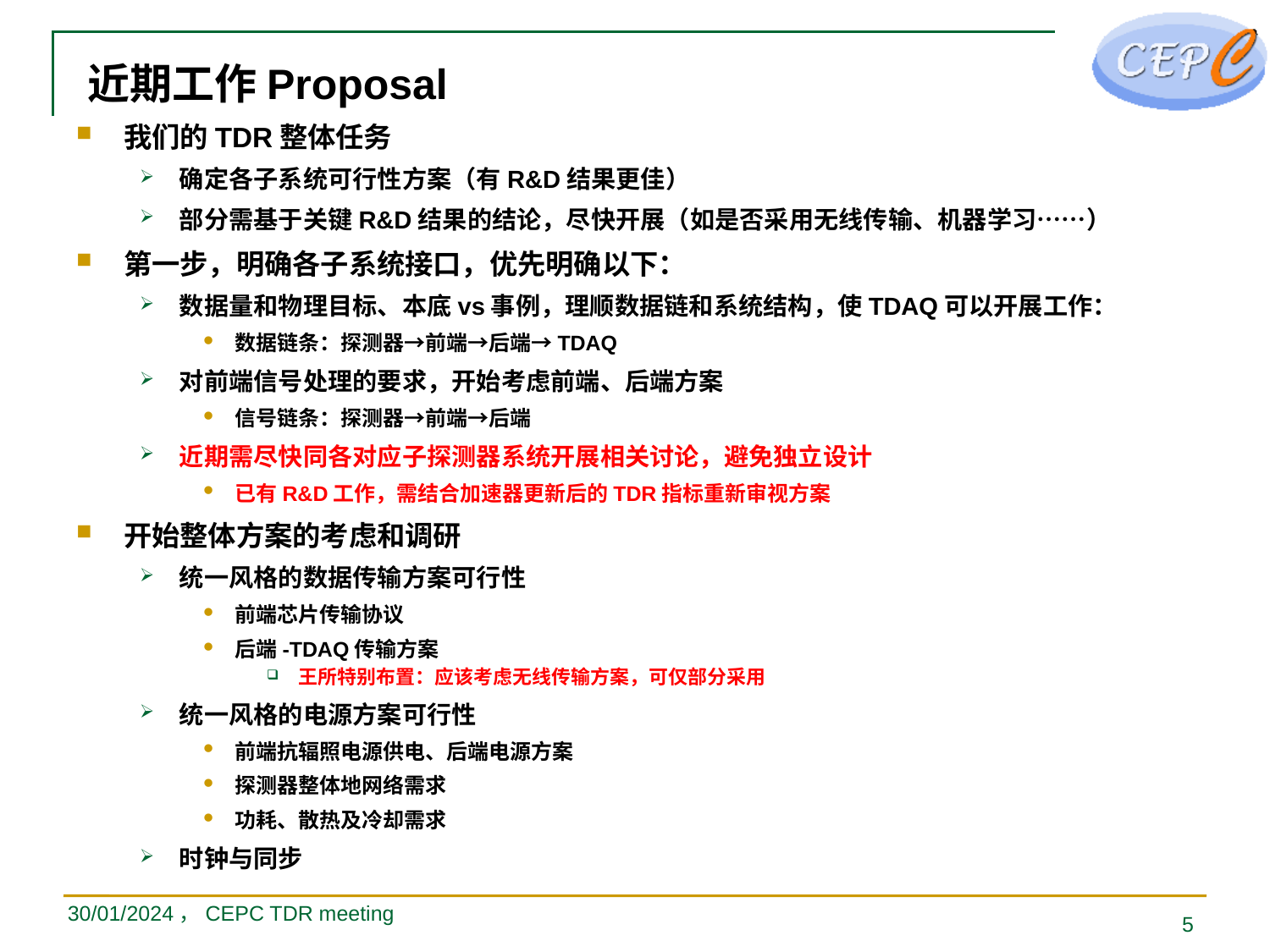

# 近期工作Proposal
我们的TDR整体任务
确定各子系统可行性方案（有R&D结果更佳）
部分需基于关键R&D结果的结论，尽快开展（如是否采用无线传输、机器学习……）
第一步，明确各子系统接口，优先明确以下：
数据量和物理目标、本底vs事例，理顺数据链和系统结构，使TDAQ可以开展工作：
数据链条：探测器→前端→后端→TDAQ
对前端信号处理的要求，开始考虑前端、后端方案
信号链条：探测器→前端→后端
近期需尽快同各对应子探测器系统开展相关讨论，避免独立设计
已有R&D工作，需结合加速器更新后的TDR指标重新审视方案
开始整体方案的考虑和调研
统一风格的数据传输方案可行性
前端芯片传输协议
后端-TDAQ传输方案
王所特别布置：应该考虑无线传输方案，可仅部分采用
统一风格的电源方案可行性
前端抗辐照电源供电、后端电源方案
探测器整体地网络需求
功耗、散热及冷却需求
时钟与同步

30/01/2024，CEPC TDR meeting
5